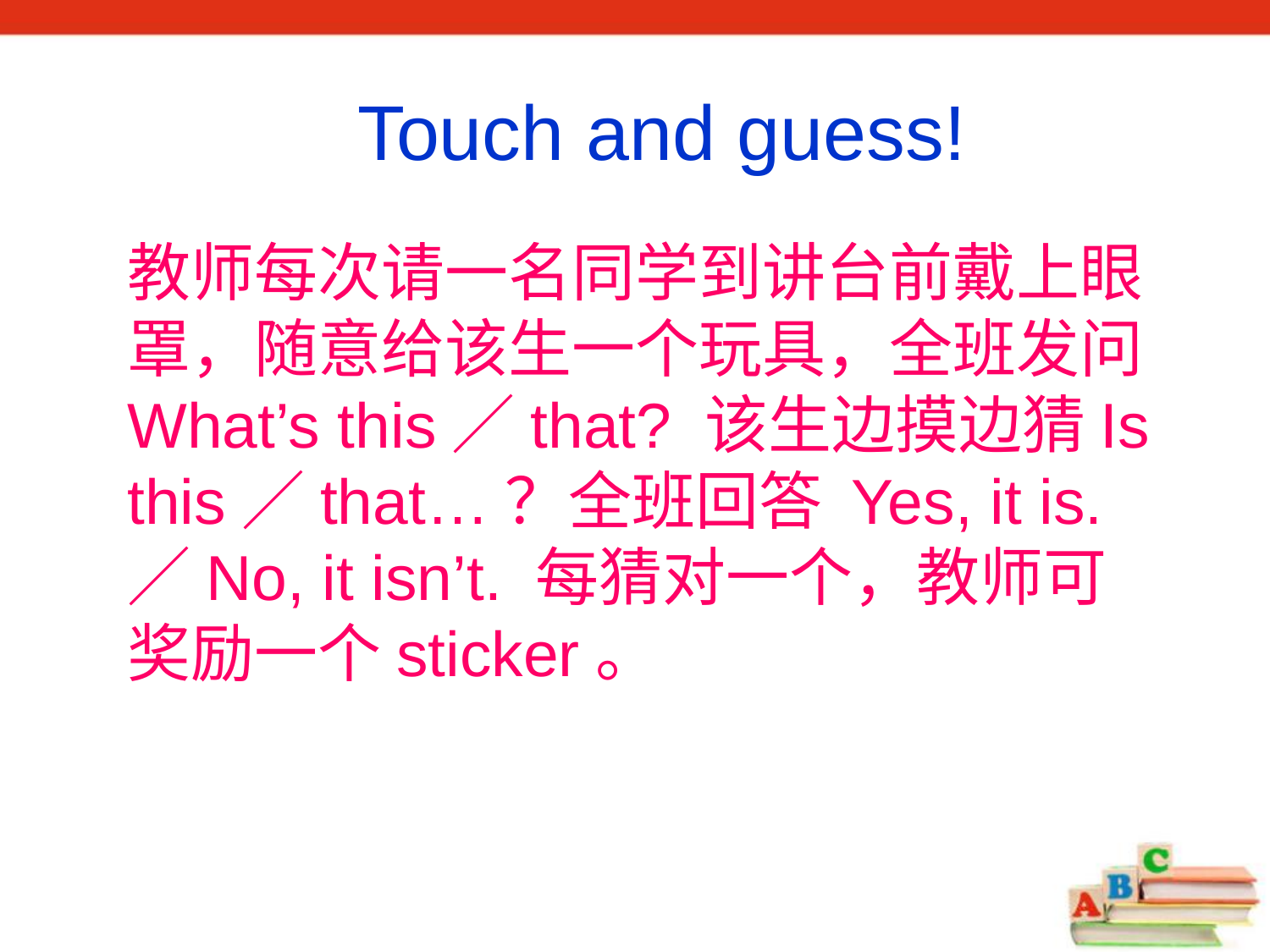

Touch and guess!
教师每次请一名同学到讲台前戴上眼罩，随意给该生一个玩具，全班发问What’s this／that? 该生边摸边猜Is this／that…？全班回答 Yes, it is. ／No, it isn’t. 每猜对一个，教师可奖励一个sticker。